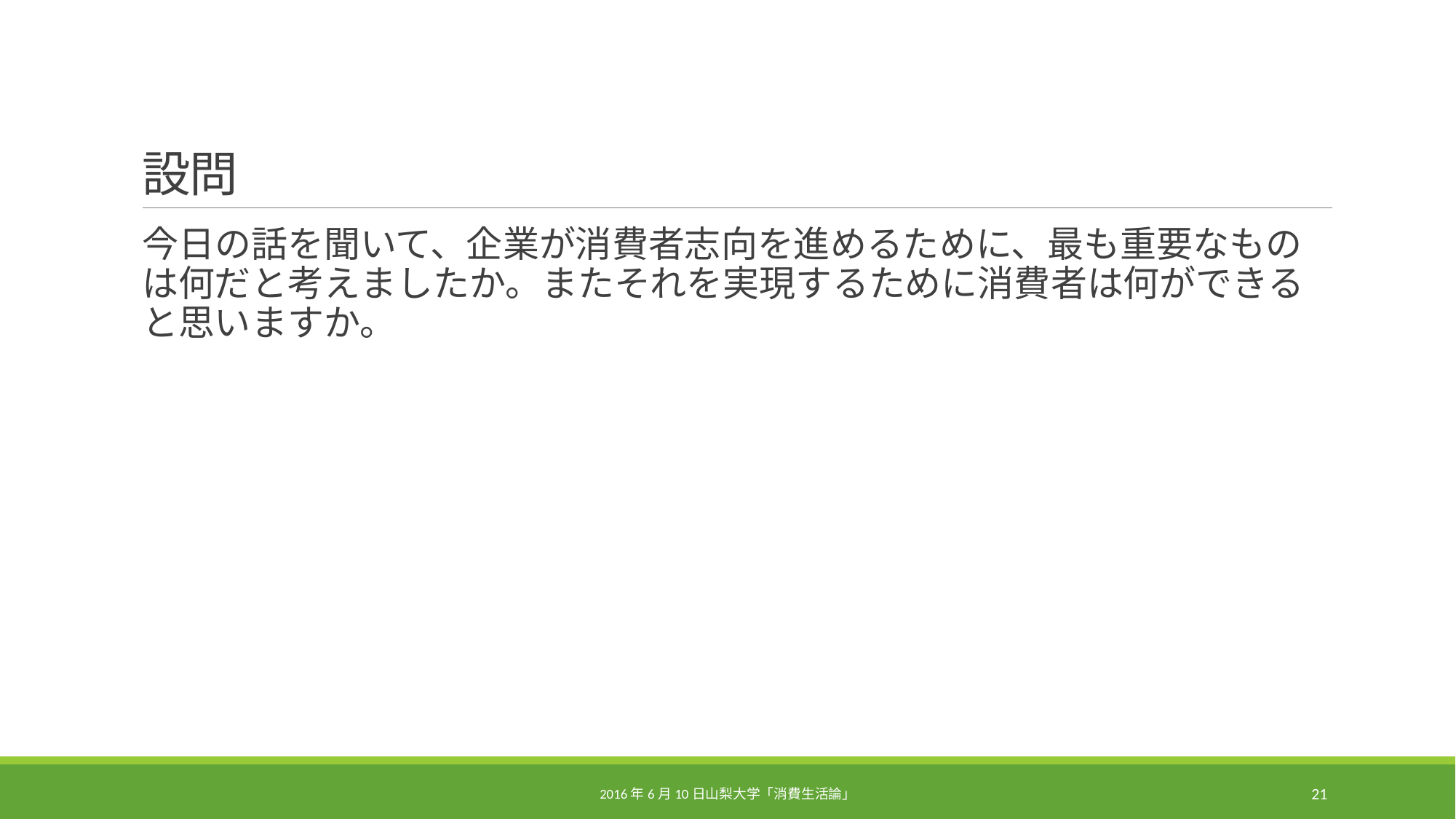

# 設問
今日の話を聞いて、企業が消費者志向を進めるために、最も重要なものは何だと考えましたか。またそれを実現するために消費者は何ができると思いますか。
2016年6月10日山梨大学「消費生活論」
21